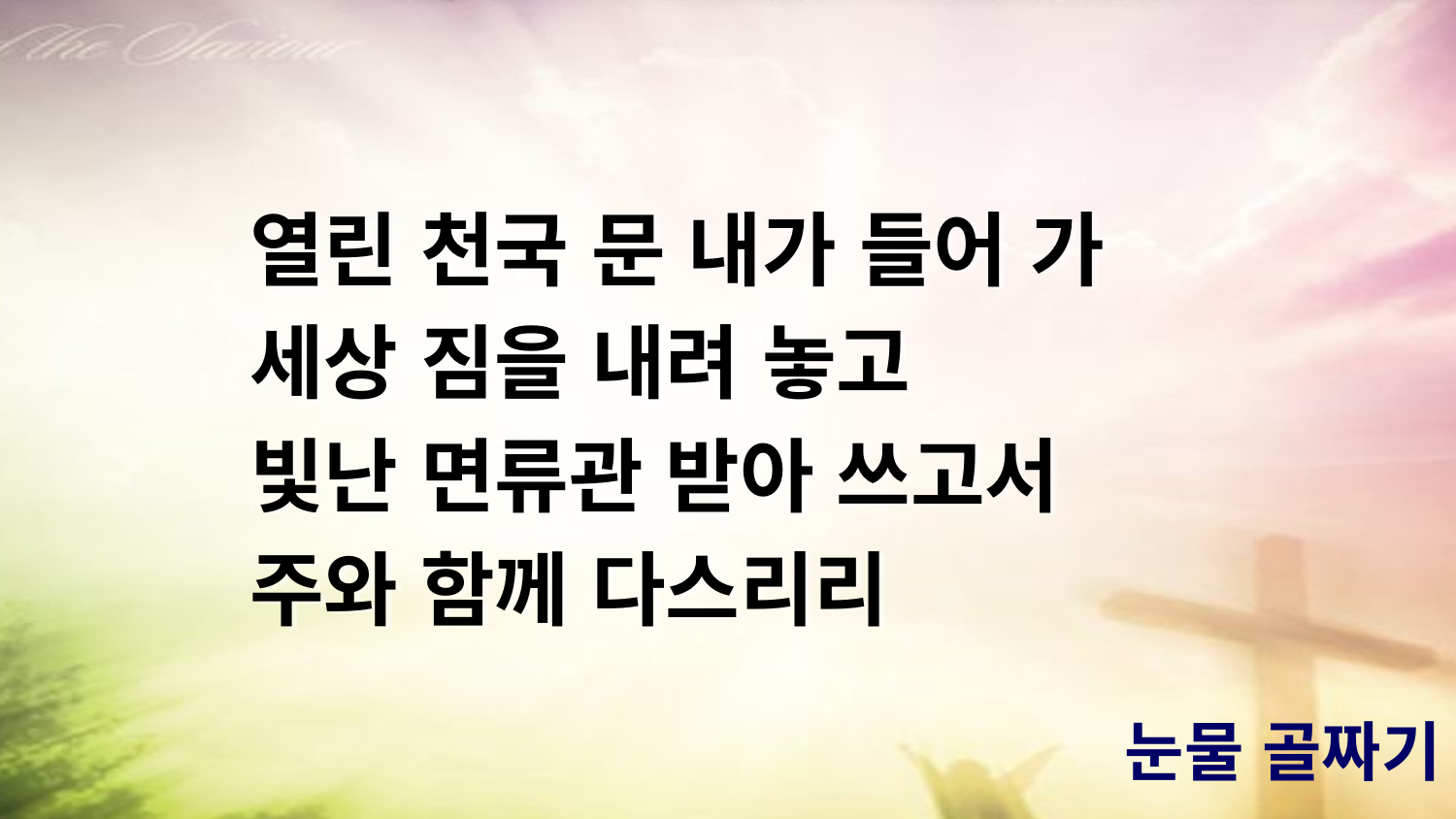

열린 천국 문 내가 들어 가
세상 짐을 내려 놓고
빛난 면류관 받아 쓰고서
주와 함께 다스리리
# 눈물 골짜기